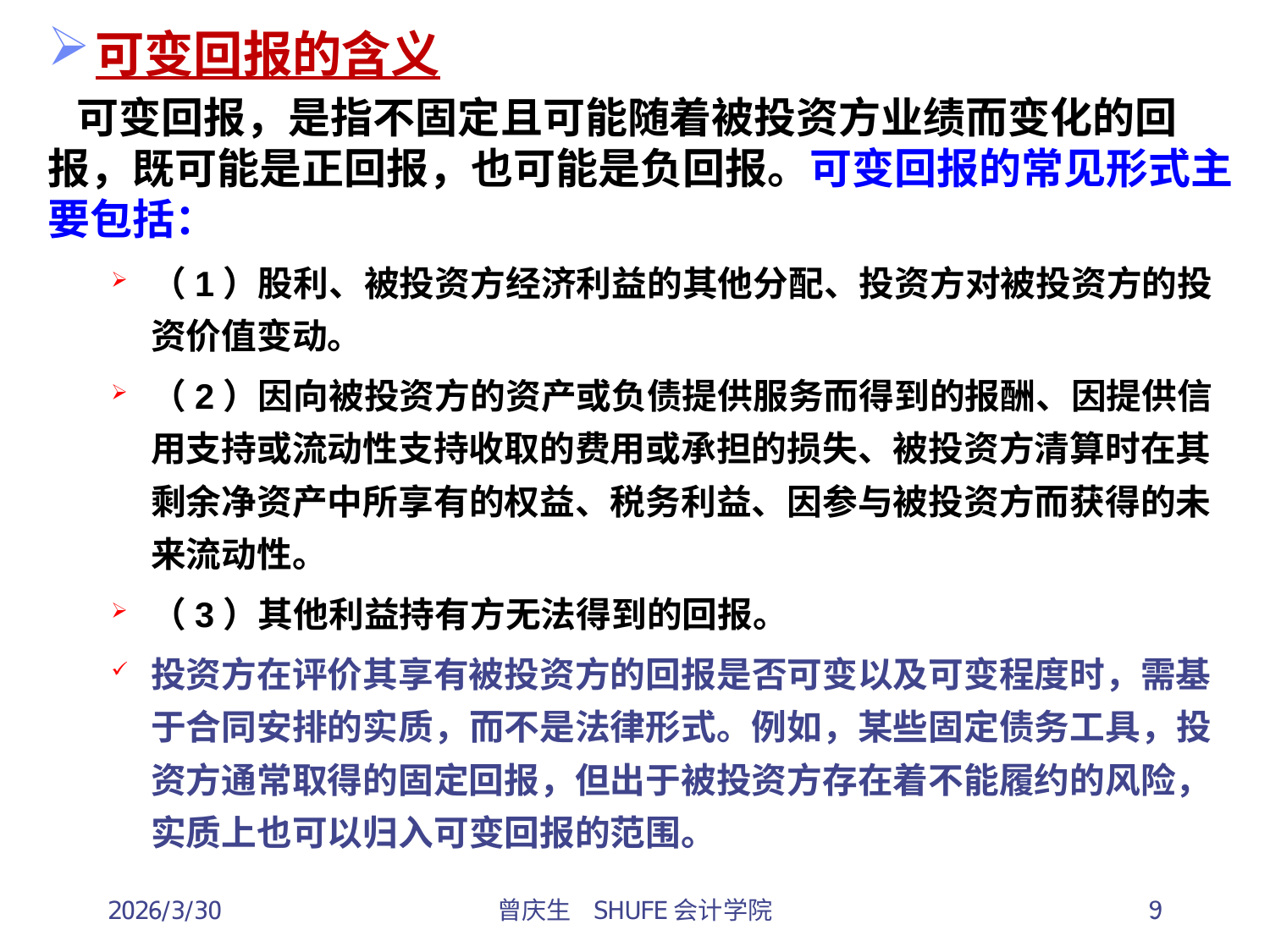

可变回报的含义
  可变回报，是指不固定且可能随着被投资方业绩而变化的回报，既可能是正回报，也可能是负回报。可变回报的常见形式主要包括：
（1）股利、被投资方经济利益的其他分配、投资方对被投资方的投资价值变动。
（2）因向被投资方的资产或负债提供服务而得到的报酬、因提供信用支持或流动性支持收取的费用或承担的损失、被投资方清算时在其剩余净资产中所享有的权益、税务利益、因参与被投资方而获得的未来流动性。
（3）其他利益持有方无法得到的回报。
投资方在评价其享有被投资方的回报是否可变以及可变程度时，需基于合同安排的实质，而不是法律形式。例如，某些固定债务工具，投资方通常取得的固定回报，但出于被投资方存在着不能履约的风险，实质上也可以归入可变回报的范围。
2026/3/30
曾庆生   SHUFE会计学院
9